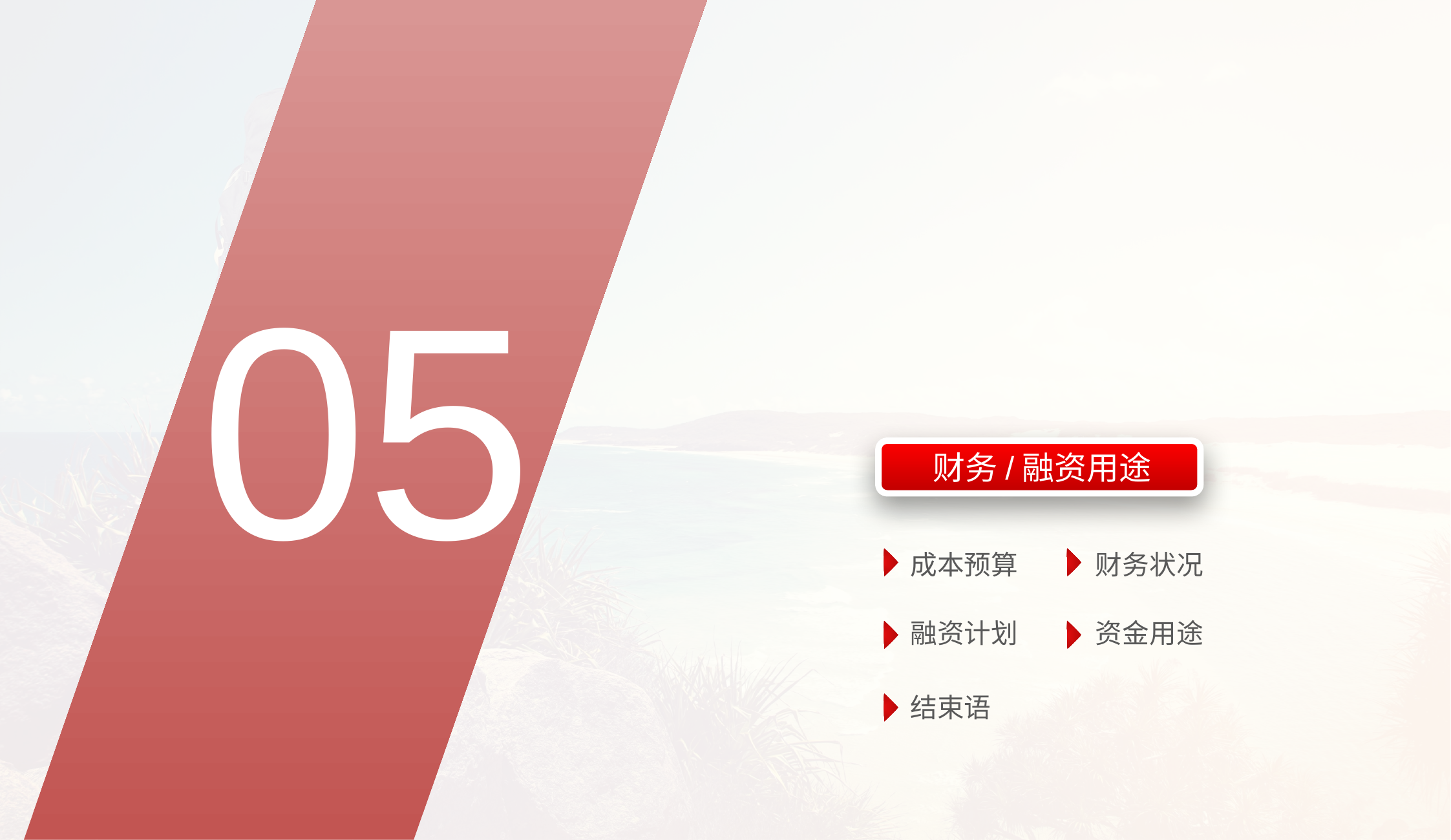

05

财务/融资用途
成本预算

财务状况

融资计划

资金用途

结束语